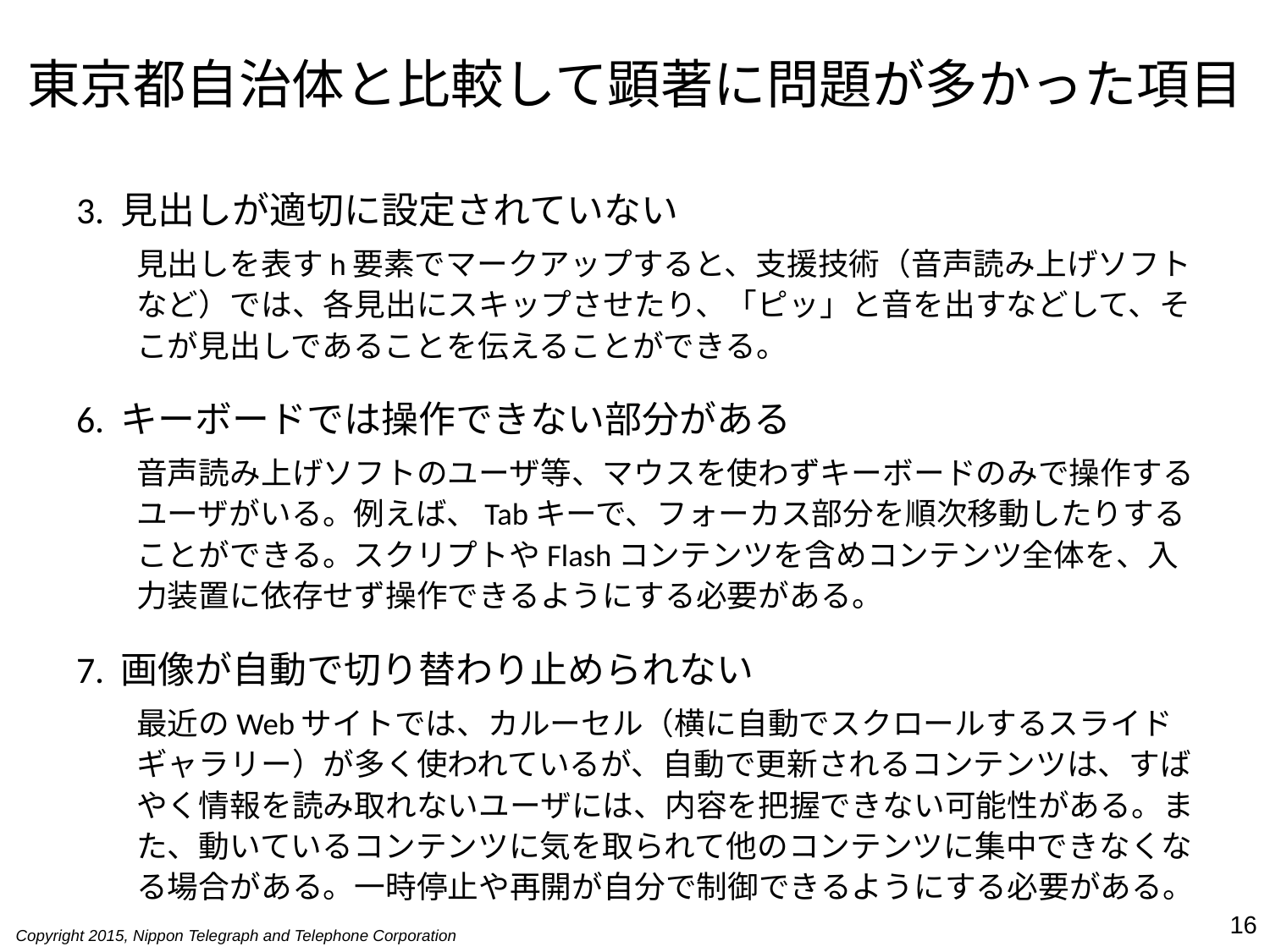

# 東京都自治体と比較して顕著に問題が多かった項目
3. 見出しが適切に設定されていない
見出しを表すh要素でマークアップすると、支援技術（音声読み上げソフトなど）では、各見出にスキップさせたり、「ピッ」と音を出すなどして、そこが見出しであることを伝えることができる。
6. キーボードでは操作できない部分がある
音声読み上げソフトのユーザ等、マウスを使わずキーボードのみで操作するユーザがいる。例えば、Tabキーで、フォーカス部分を順次移動したりすることができる。スクリプトやFlashコンテンツを含めコンテンツ全体を、入力装置に依存せず操作できるようにする必要がある。
7. 画像が自動で切り替わり止められない
最近のWebサイトでは、カルーセル（横に自動でスクロールするスライドギャラリー）が多く使われているが、自動で更新されるコンテンツは、すばやく情報を読み取れないユーザには、内容を把握できない可能性がある。また、動いているコンテンツに気を取られて他のコンテンツに集中できなくなる場合がある。一時停止や再開が自分で制御できるようにする必要がある。
16